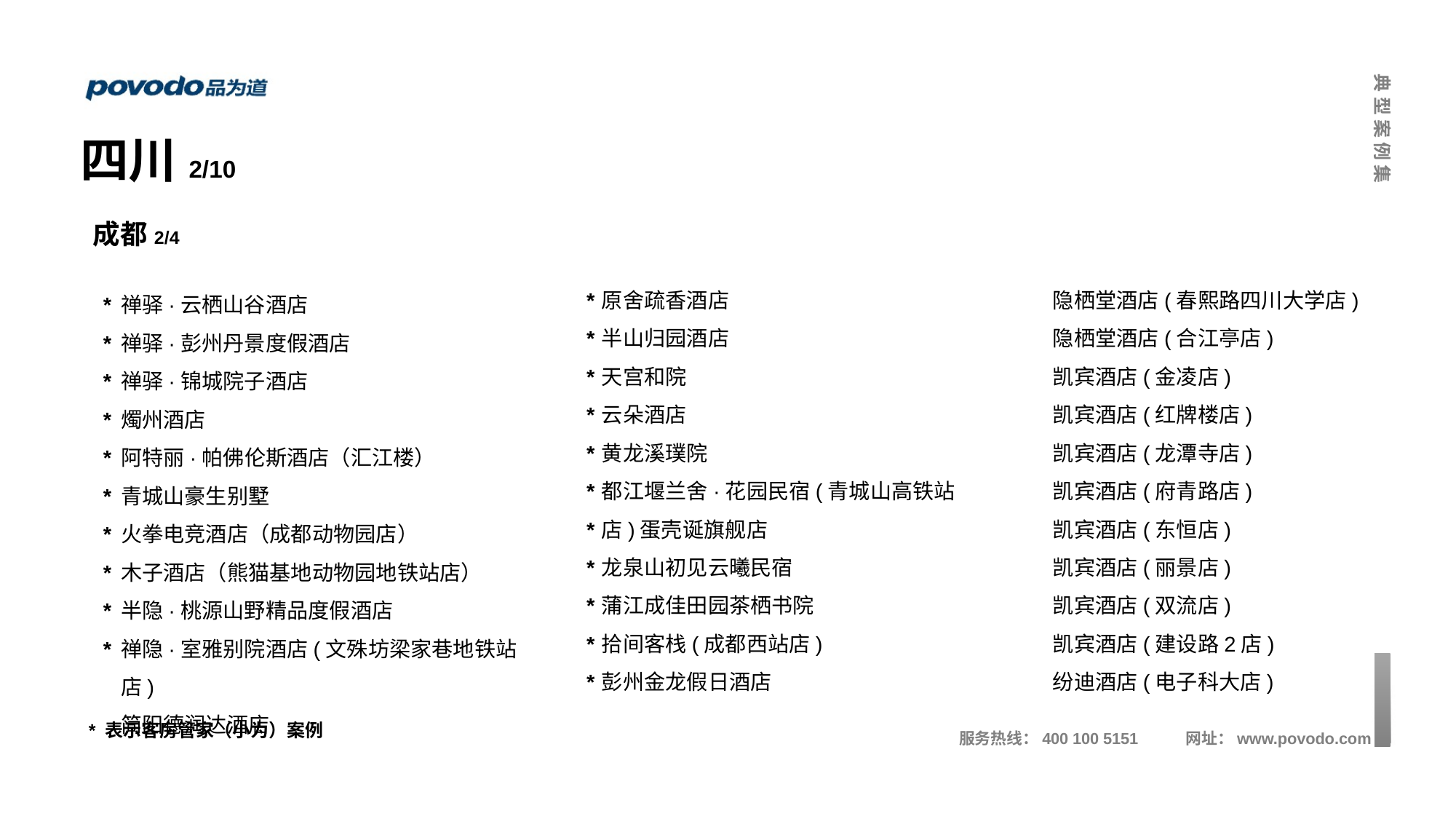

四川2/10
成都2/4
*
*
*
*
*
*
*
*
*
*
*
原舍疏香酒店
半山归园酒店
天宫和院
云朵酒店
黄龙溪璞院
都江堰兰舍·花园民宿(青城山高铁站店)蛋壳诞旗舰店
龙泉山初见云曦民宿
蒲江成佳田园茶栖书院
拾间客栈(成都西站店)
彭州金龙假日酒店
隐栖堂酒店(春熙路四川大学店)
隐栖堂酒店(合江亭店)
凯宾酒店(金凌店)
凯宾酒店(红牌楼店)
凯宾酒店(龙潭寺店)
凯宾酒店(府青路店)
凯宾酒店(东恒店)
凯宾酒店(丽景店)
凯宾酒店(双流店)
凯宾酒店(建设路2店)
纷迪酒店(电子科大店)
*
*
*
*
*
*
*
*
*
*
禅驿·云栖山谷酒店
禅驿·彭州丹景度假酒店
禅驿·锦城院子酒店
燭州酒店
阿特丽·帕佛伦斯酒店（汇江楼）
青城山豪生别墅
火拳电竞酒店（成都动物园店）
木子酒店（熊猫基地动物园地铁站店）
半隐·桃源山野精品度假酒店
禅隐·室雅别院酒店(文殊坊梁家巷地铁站店)
简阳德润达酒店